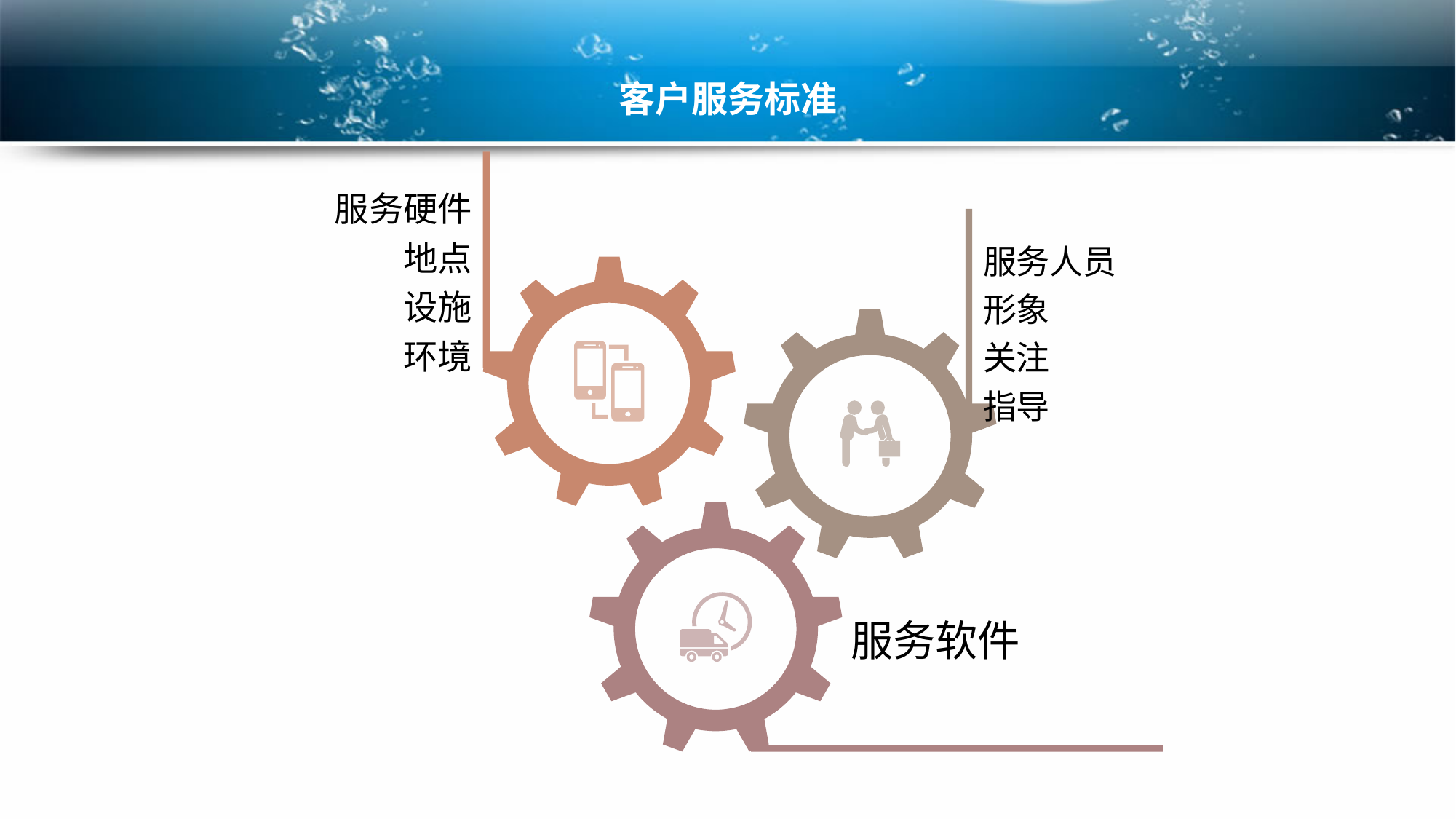

客户服务标准

服务硬件
地点
设施
环境

服务人员
形象
关注
指导

服务软件